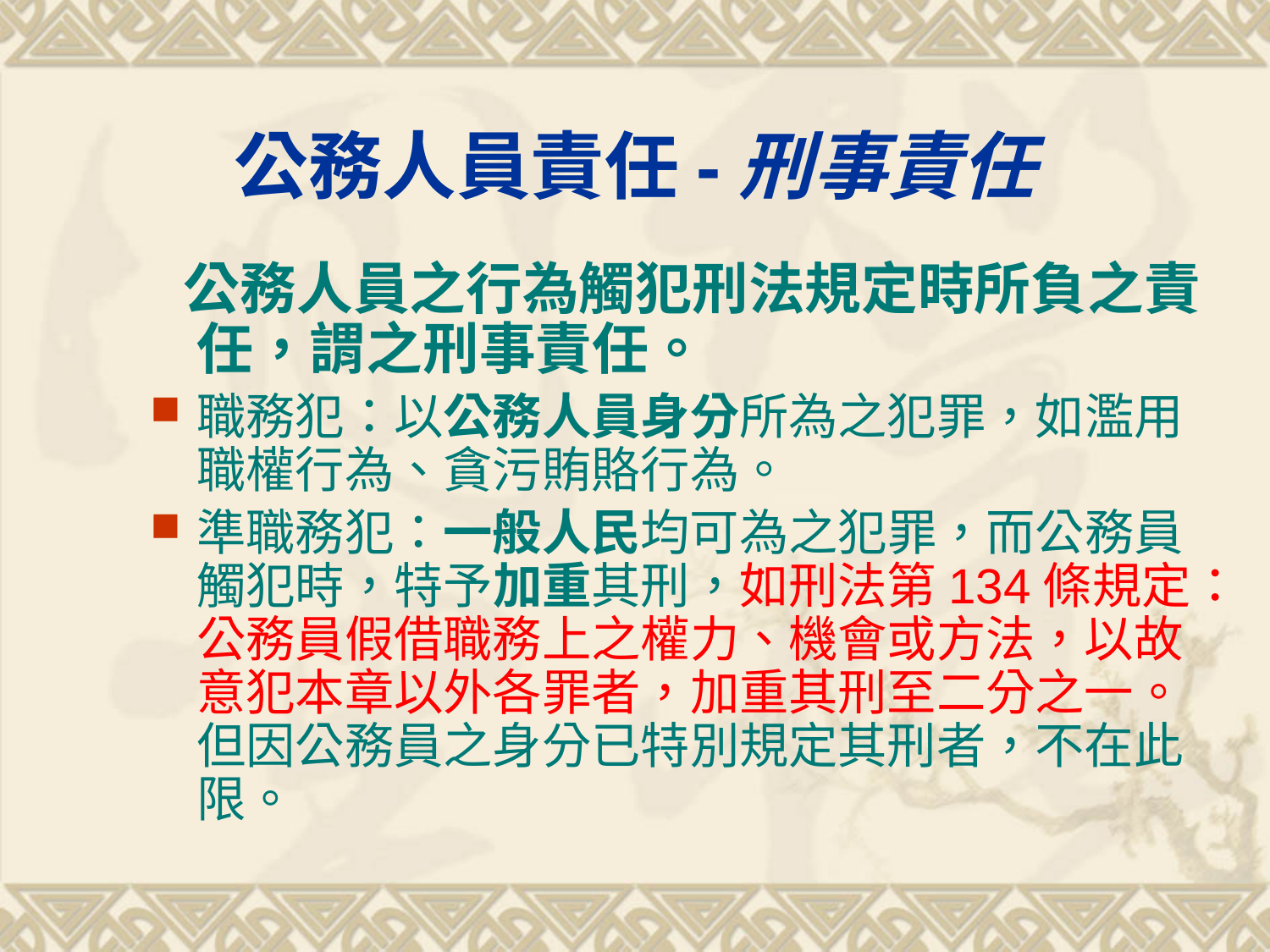

# 公務人員責任-刑事責任
  公務人員之行為觸犯刑法規定時所負之責任，謂之刑事責任。
職務犯：以公務人員身分所為之犯罪，如濫用職權行為、貪污賄賂行為。
準職務犯：一般人民均可為之犯罪，而公務員觸犯時，特予加重其刑，如刑法第134條規定：公務員假借職務上之權力、機會或方法，以故意犯本章以外各罪者，加重其刑至二分之一。但因公務員之身分已特別規定其刑者，不在此限。